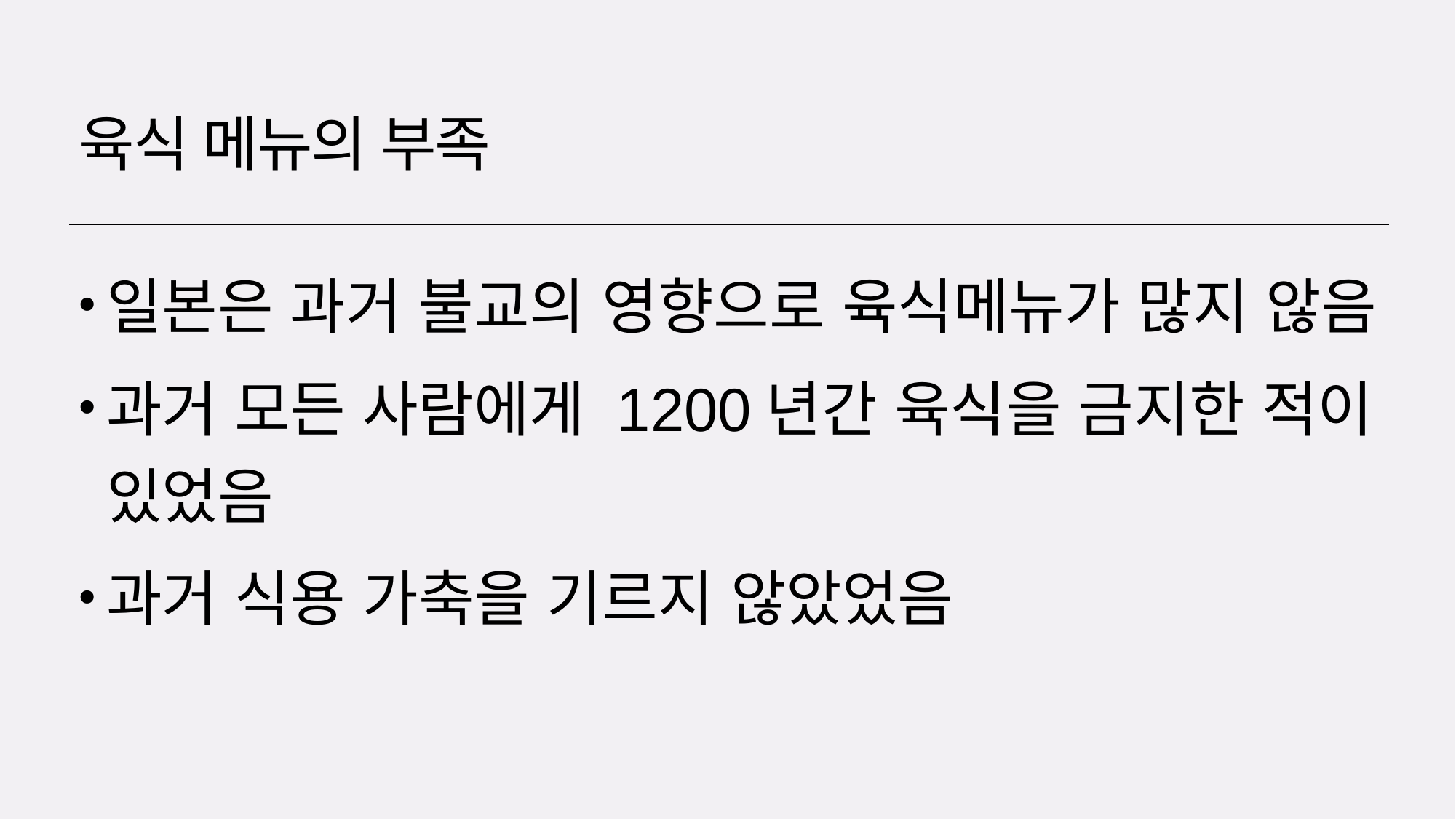

# 육식 메뉴의 부족
일본은 과거 불교의 영향으로 육식메뉴가 많지 않음
과거 모든 사람에게 1200년간 육식을 금지한 적이 있었음
과거 식용 가축을 기르지 않았었음